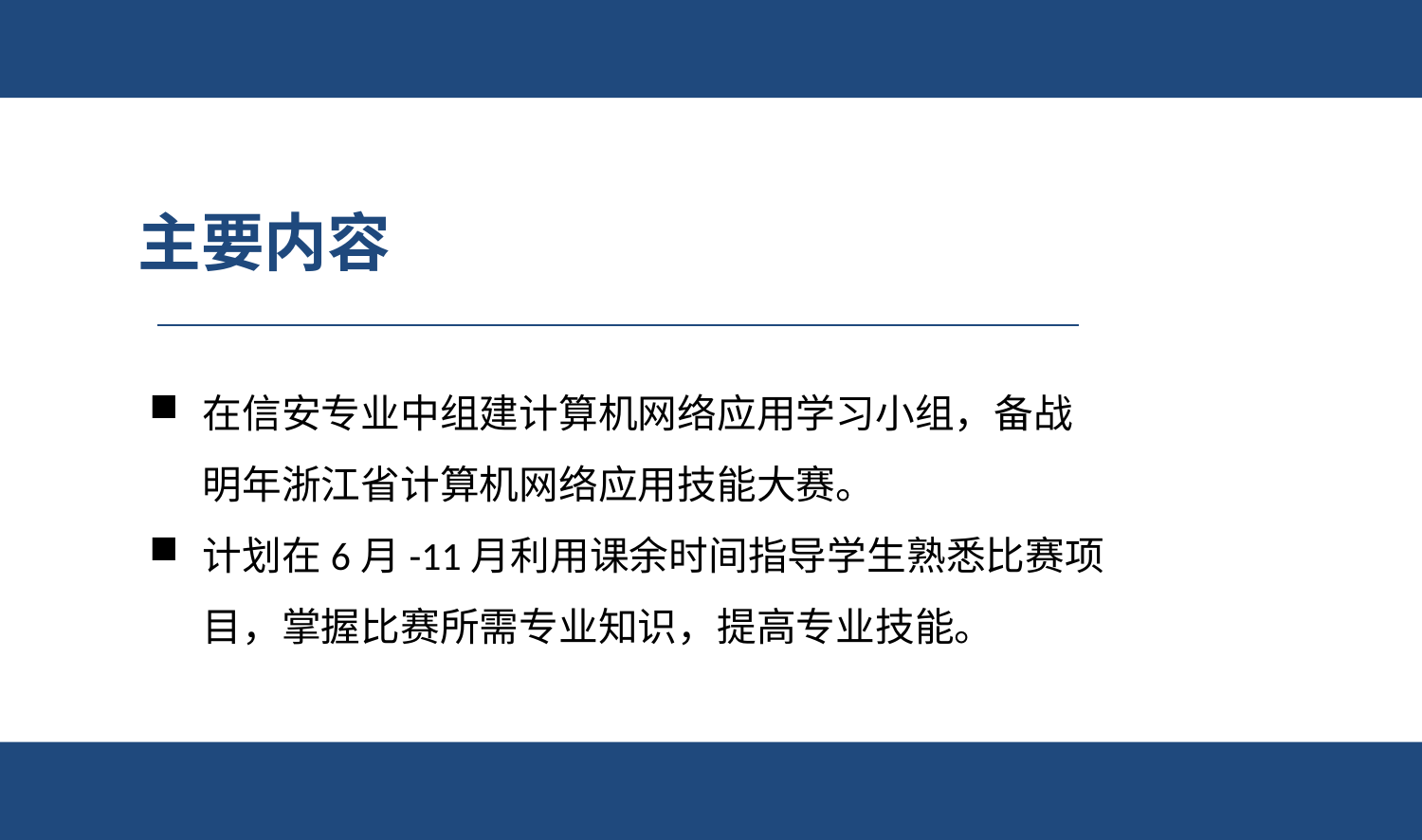

主要内容
在信安专业中组建计算机网络应用学习小组，备战明年浙江省计算机网络应用技能大赛。
计划在6月-11月利用课余时间指导学生熟悉比赛项目，掌握比赛所需专业知识，提高专业技能。